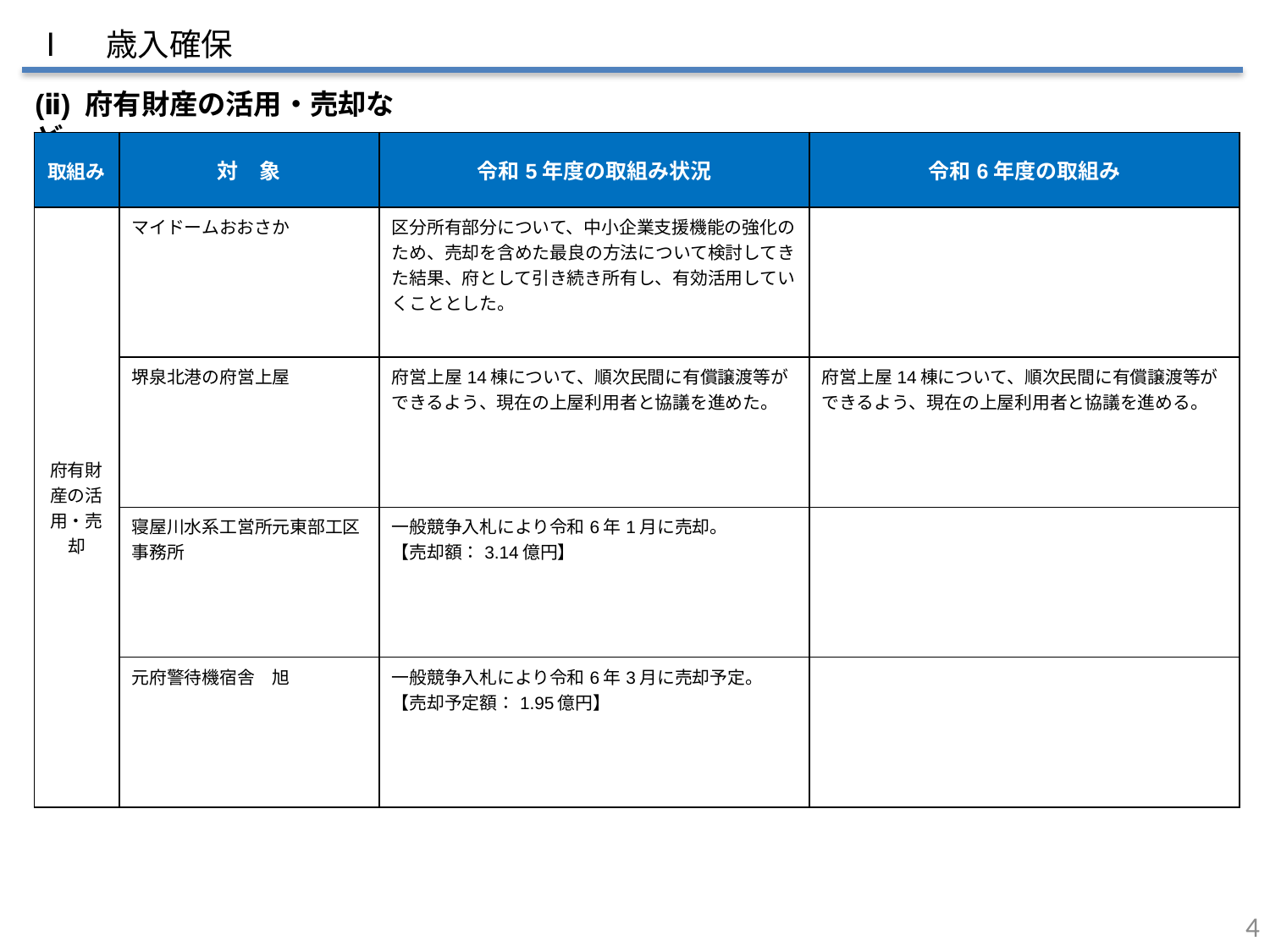

Ⅰ　歳入確保
(ⅱ) 府有財産の活用・売却など
| 取組み | 対　象 | 令和5年度の取組み状況 | 令和6年度の取組み |
| --- | --- | --- | --- |
| 府有財産の活用・売却 | マイドームおおさか | 区分所有部分について、中小企業支援機能の強化のため、売却を含めた最良の方法について検討してきた結果、府として引き続き所有し、有効活用していくこととした。 |  |
|  | 堺泉北港の府営上屋 | 府営上屋14棟について、順次民間に有償譲渡等ができるよう、現在の上屋利用者と協議を進めた。 | 府営上屋14棟について、順次民間に有償譲渡等ができるよう、現在の上屋利用者と協議を進める。 |
|  | 寝屋川水系工営所元東部工区事務所 | 一般競争入札により令和6年1月に売却。 【売却額：3.14億円】 |  |
|  | 元府警待機宿舎　旭 | 一般競争入札により令和6年3月に売却予定。 【売却予定額：1.95億円】 |  |
4